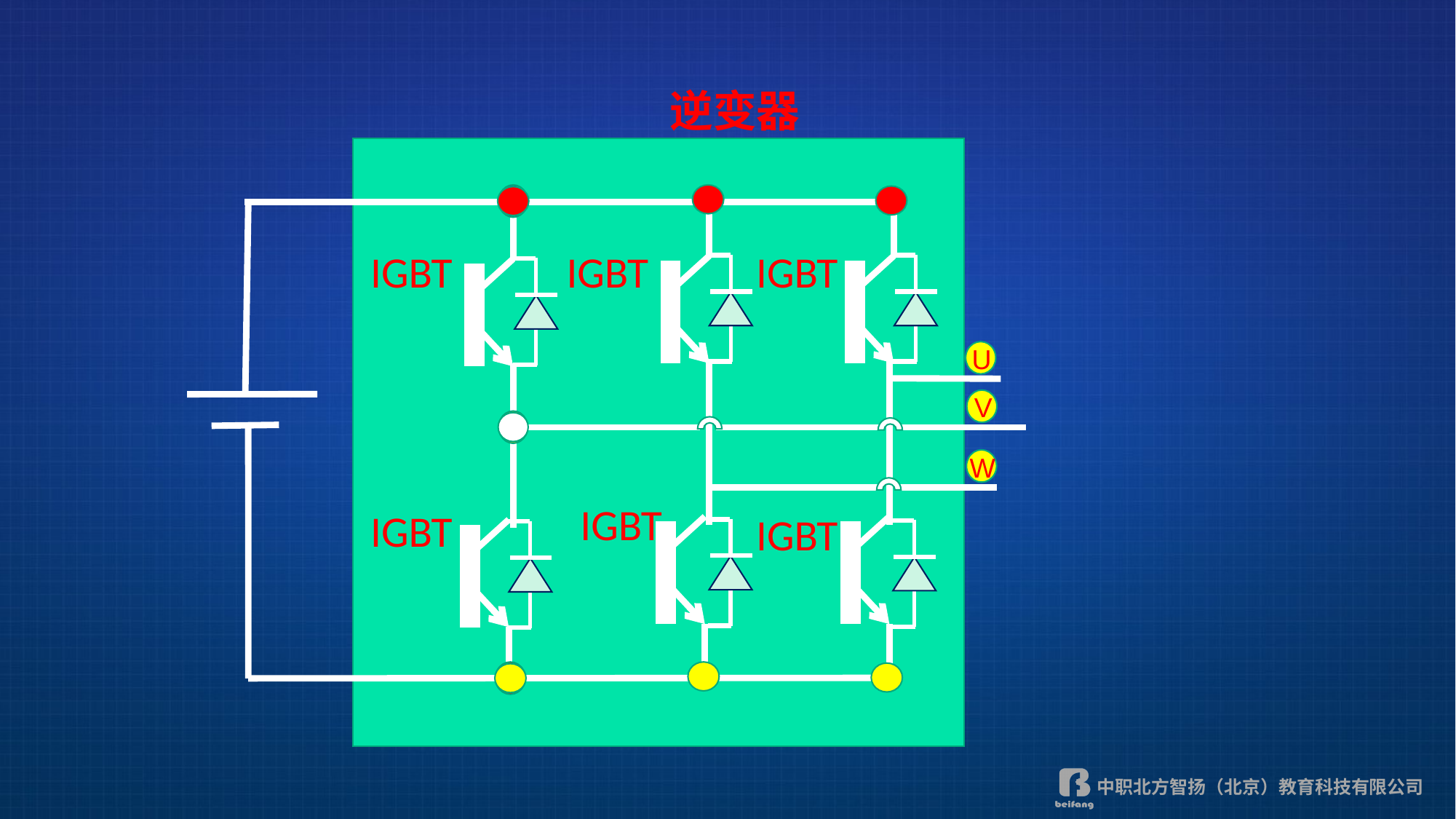

逆变器

IGBT
IGBT
IGBT

U

V

W

IGBT
IGBT
IGBT